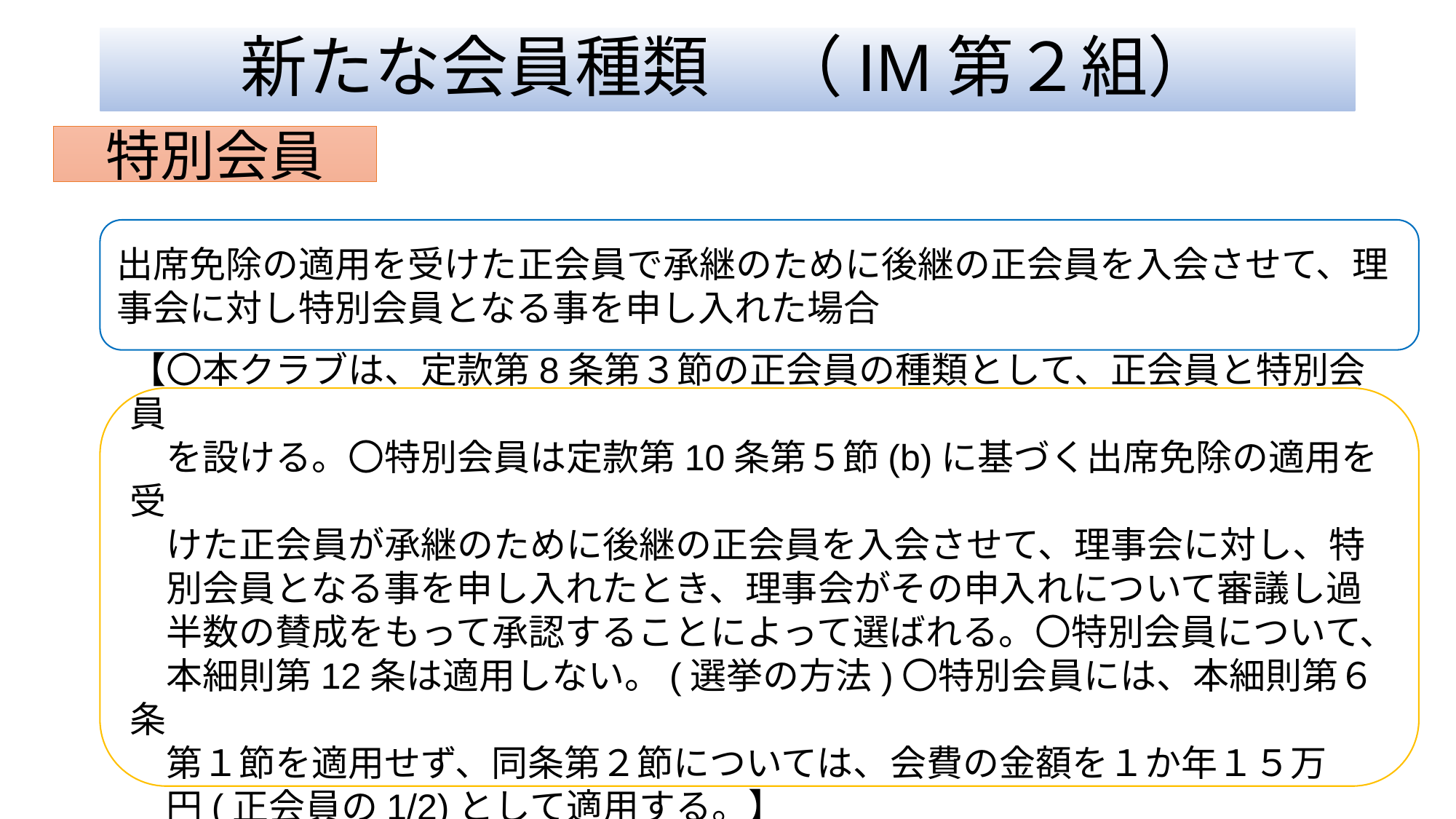

# 新たな会員種類　（IM第２組）
特別会員
出席免除の適用を受けた正会員で承継のために後継の正会員を入会させて、理事会に対し特別会員となる事を申し入れた場合
【〇本クラブは、定款第8条第３節の正会員の種類として、正会員と特別会員
　を設ける。〇特別会員は定款第10条第５節(b)に基づく出席免除の適用を受
　けた正会員が承継のために後継の正会員を入会させて、理事会に対し、特
　別会員となる事を申し入れたとき、理事会がその申入れについて審議し過
　半数の賛成をもって承認することによって選ばれる。〇特別会員について、
　本細則第12条は適用しない。(選挙の方法)〇特別会員には、本細則第６条
　第１節を適用せず、同条第２節については、会費の金額を１か年１５万
　円(正会員の1/2)として適用する。】